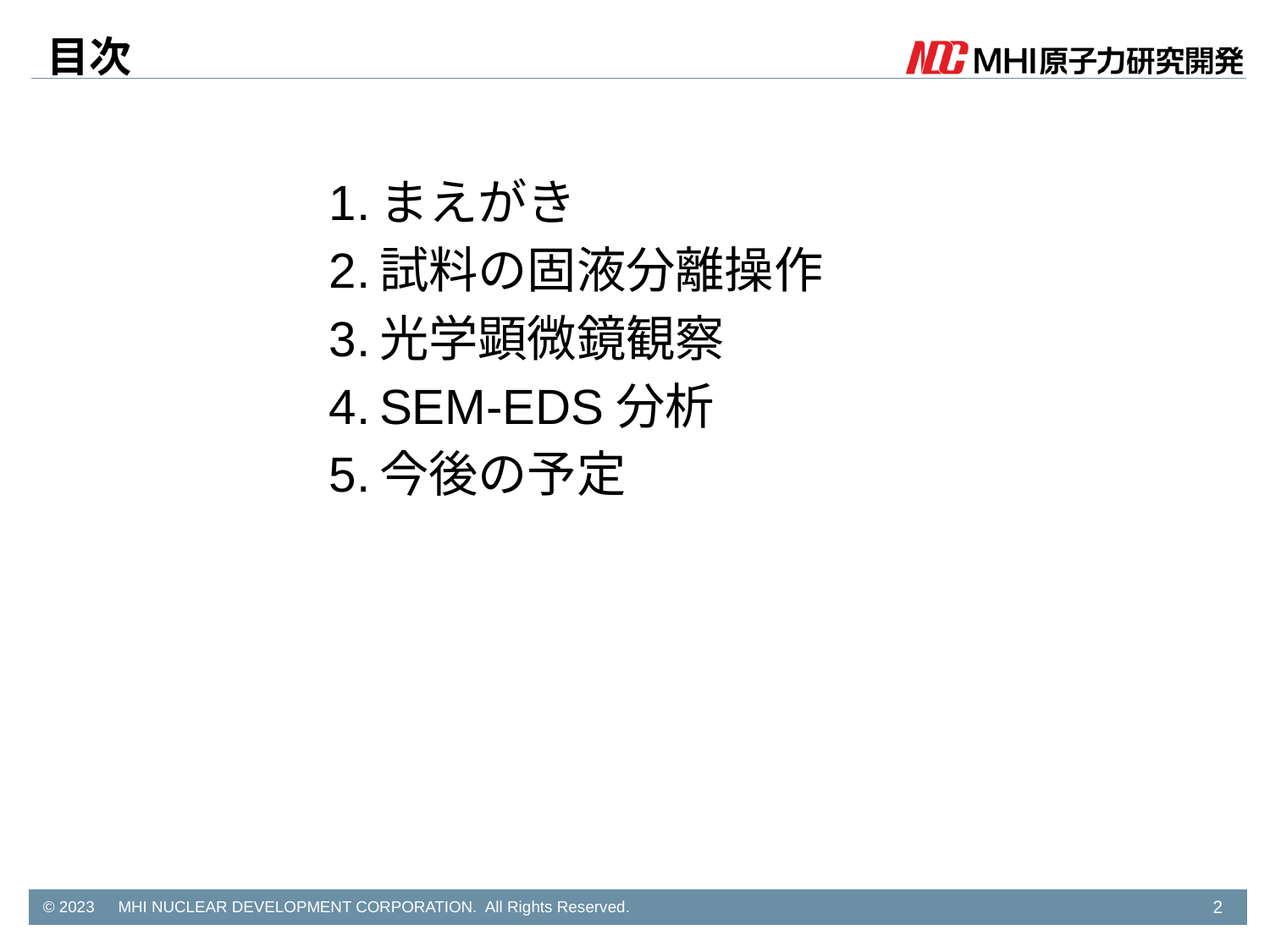

# 目次
まえがき
試料の固液分離操作
光学顕微鏡観察
SEM-EDS分析
今後の予定